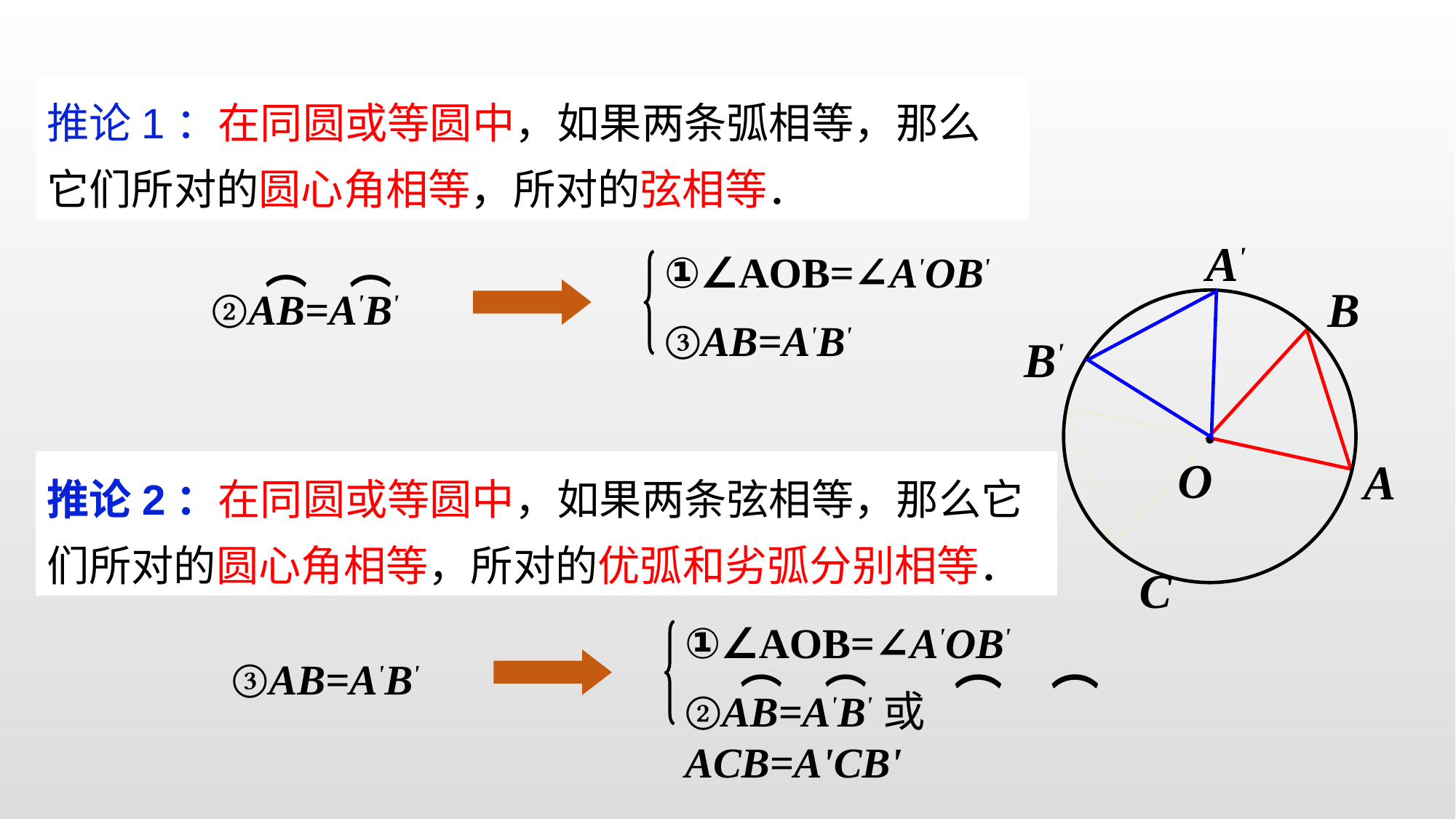

推论1：在同圆或等圆中，如果两条弧相等，那么它们所对的圆心角相等，所对的弦相等．
A'
①∠AOB=∠A'OB'

⌒    ⌒
②AB=A'B'
B

·

③AB=A'B'
B'

O
A
推论2：在同圆或等圆中，如果两条弦相等，那么它们所对的圆心角相等，所对的优弧和劣弧分别相等．
C
①∠AOB=∠A'OB'

③AB=A'B'

⌒    ⌒
⌒    ⌒
②AB=A'B'或ACB=A'CB'